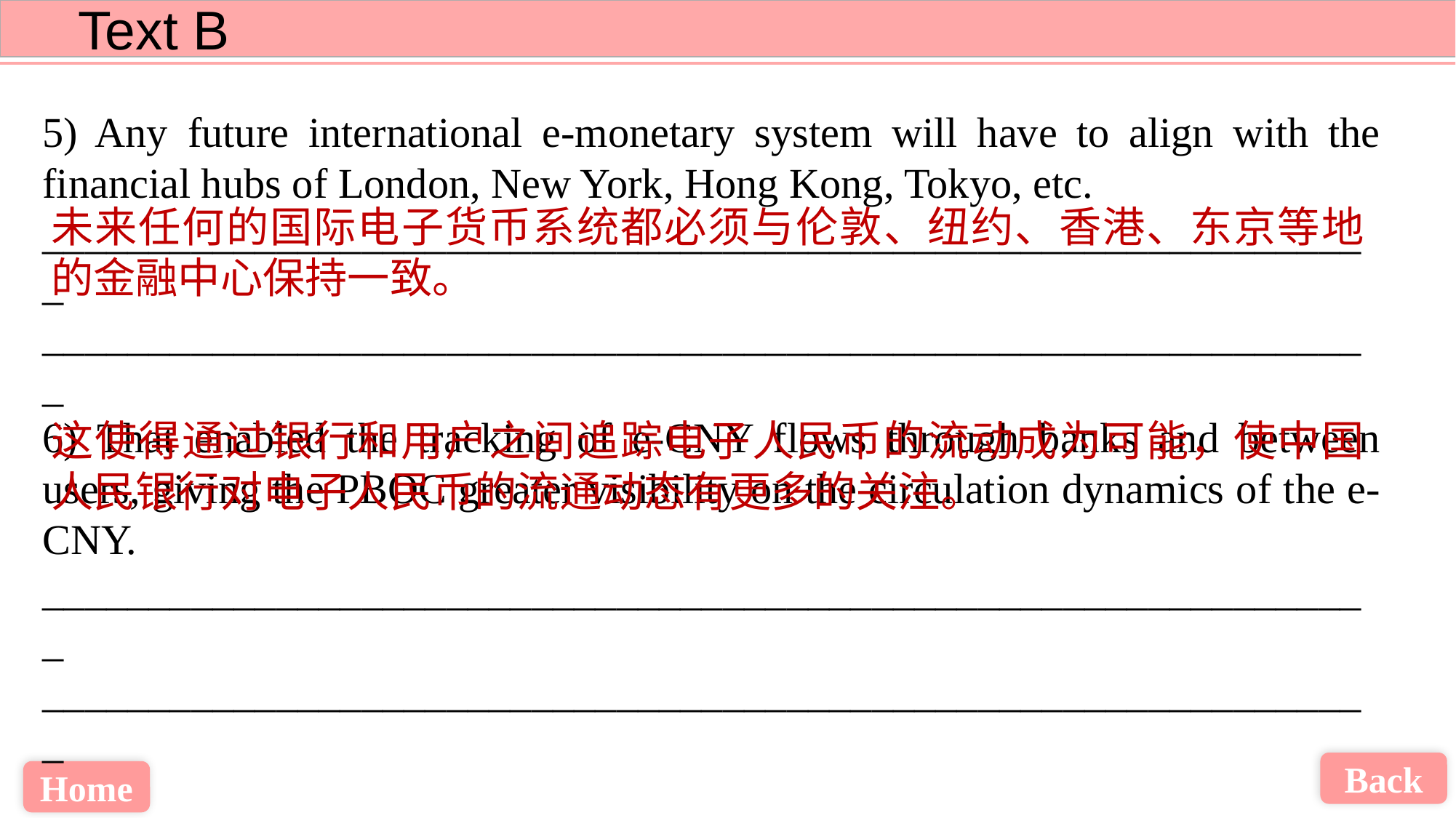

5) Any future international e-monetary system will have to align with the financial hubs of London, New York, Hong Kong, Tokyo, etc.
_______________________________________________________________
_______________________________________________________________
6) That enabled the tracking of e-CNY flows through banks and between users, giving the PBOC greater visibility on the circulation dynamics of the e-CNY.
_______________________________________________________________
_______________________________________________________________
未来任何的国际电子货币系统都必须与伦敦、纽约、香港、东京等地的金融中心保持一致。
这使得通过银行和用户之间追踪电子人民币的流动成为可能，使中国人民银行对电子人民币的流通动态有更多的关注。
Back